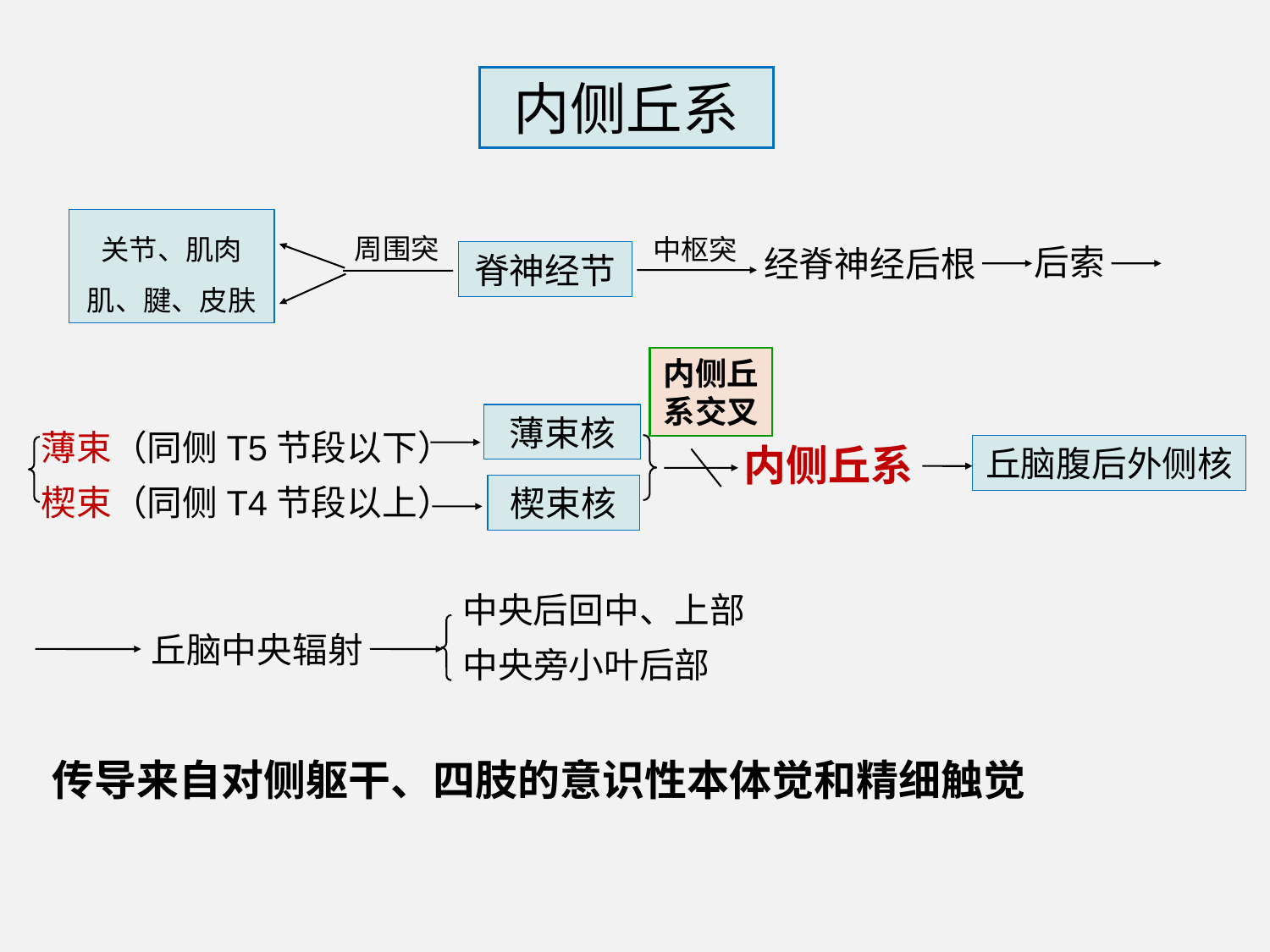

内侧丘系
关节、肌肉
肌、腱、皮肤
周围突
中枢突
后索
经脊神经后根
脊神经节

内侧丘系交叉
薄束核
薄束（同侧T5节段以下）
楔束（同侧T4节段以上）
内侧丘系

丘脑腹后外侧核

楔束核

中央后回中、上部
中央旁小叶后部

丘脑中央辐射

传导来自对侧躯干、四肢的意识性本体觉和精细触觉